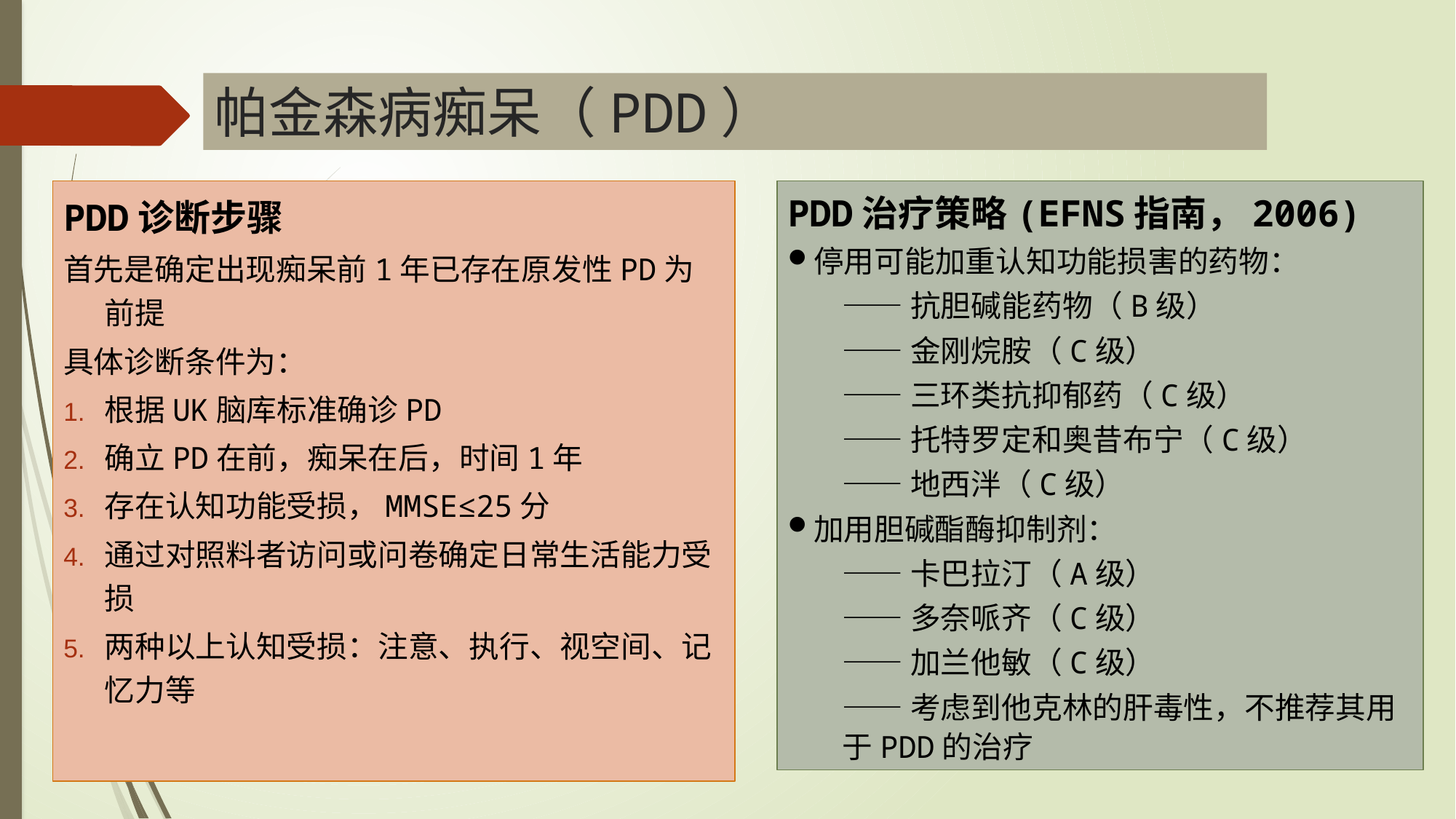

# 帕金森病痴呆（PDD）
PDD诊断步骤
首先是确定出现痴呆前1年已存在原发性PD为前提
具体诊断条件为：
根据UK脑库标准确诊PD
确立PD在前，痴呆在后，时间1年
存在认知功能受损，MMSE≤25分
通过对照料者访问或问卷确定日常生活能力受损
两种以上认知受损：注意、执行、视空间、记忆力等

PDD治疗策略(EFNS指南，2006)
停用可能加重认知功能损害的药物：
——抗胆碱能药物（B级）
——金刚烷胺（C级）
——三环类抗抑郁药（C级）
——托特罗定和奥昔布宁（C级）
——地西泮（C级）
加用胆碱酯酶抑制剂：
——卡巴拉汀（A级）
——多奈哌齐（C级）
——加兰他敏（C级）
——考虑到他克林的肝毒性，不推荐其用于PDD的治疗